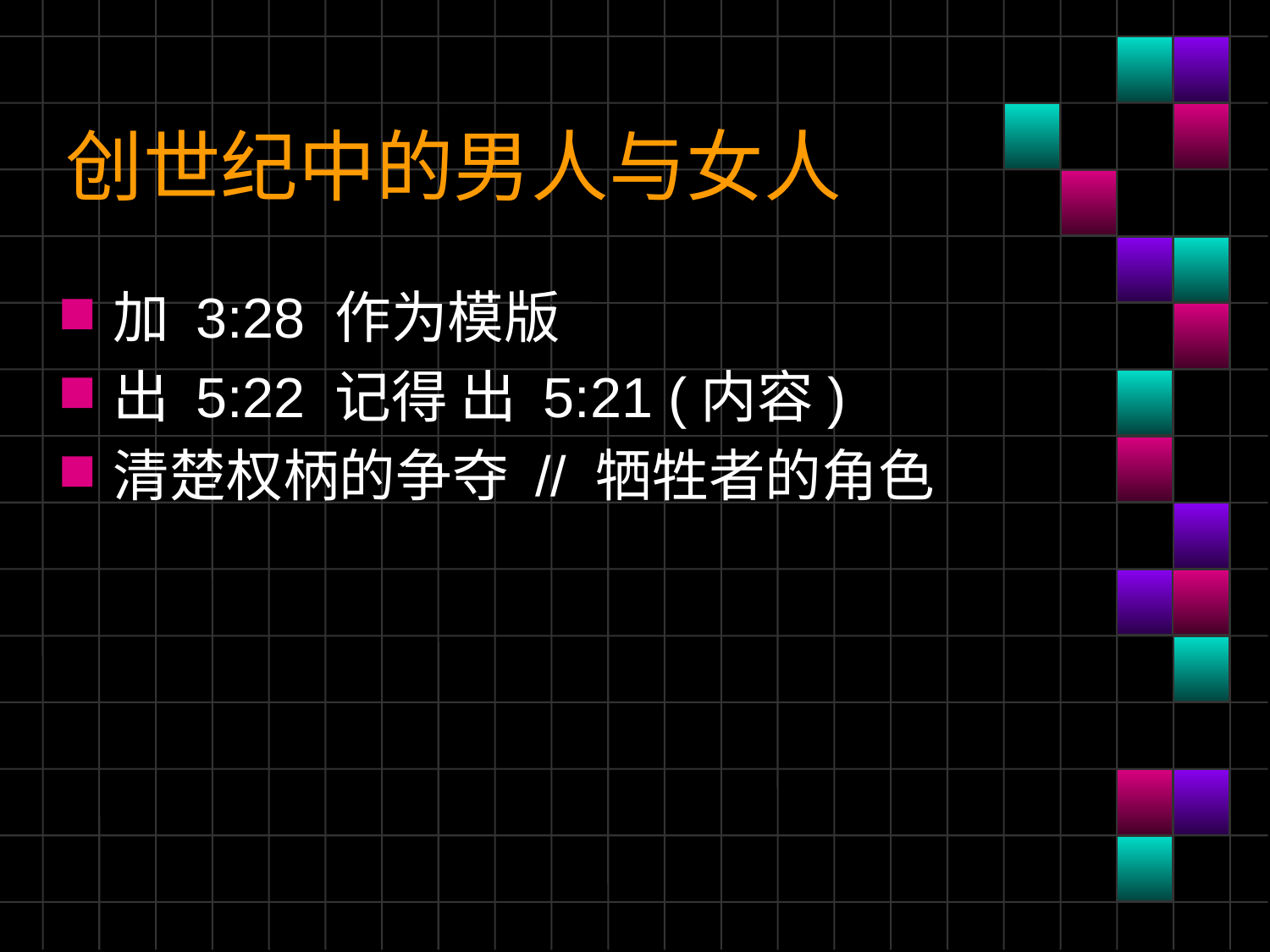

# 创世纪中的男人与女人
加 3:28 作为模版
出 5:22 记得 出 5:21 (内容)
清楚权柄的争夺 // 牺牲者的角色